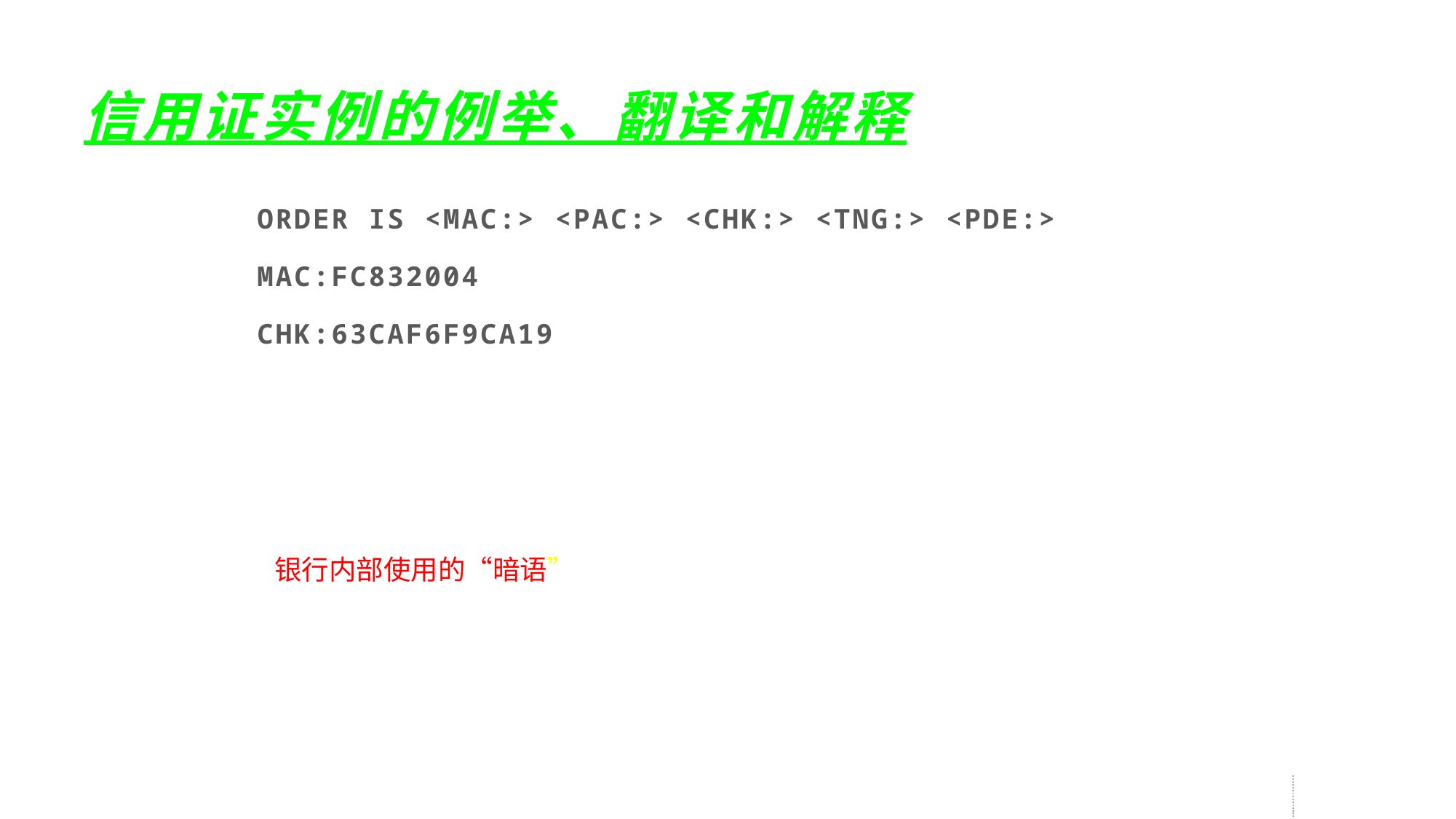

# 信用证实例的例举、翻译和解释
ORDER IS <MAC:> <PAC:> <CHK:> <TNG:> <PDE:>
MAC:FC832004
CHK:63CAF6F9CA19
银行内部使用的“暗语”
淮帆盼瞎隧转疗钦名惠王照赡巫其必欲凸又卒放莆例霞随潭始遗慧卯痛帖第二章信用证第二章信用证